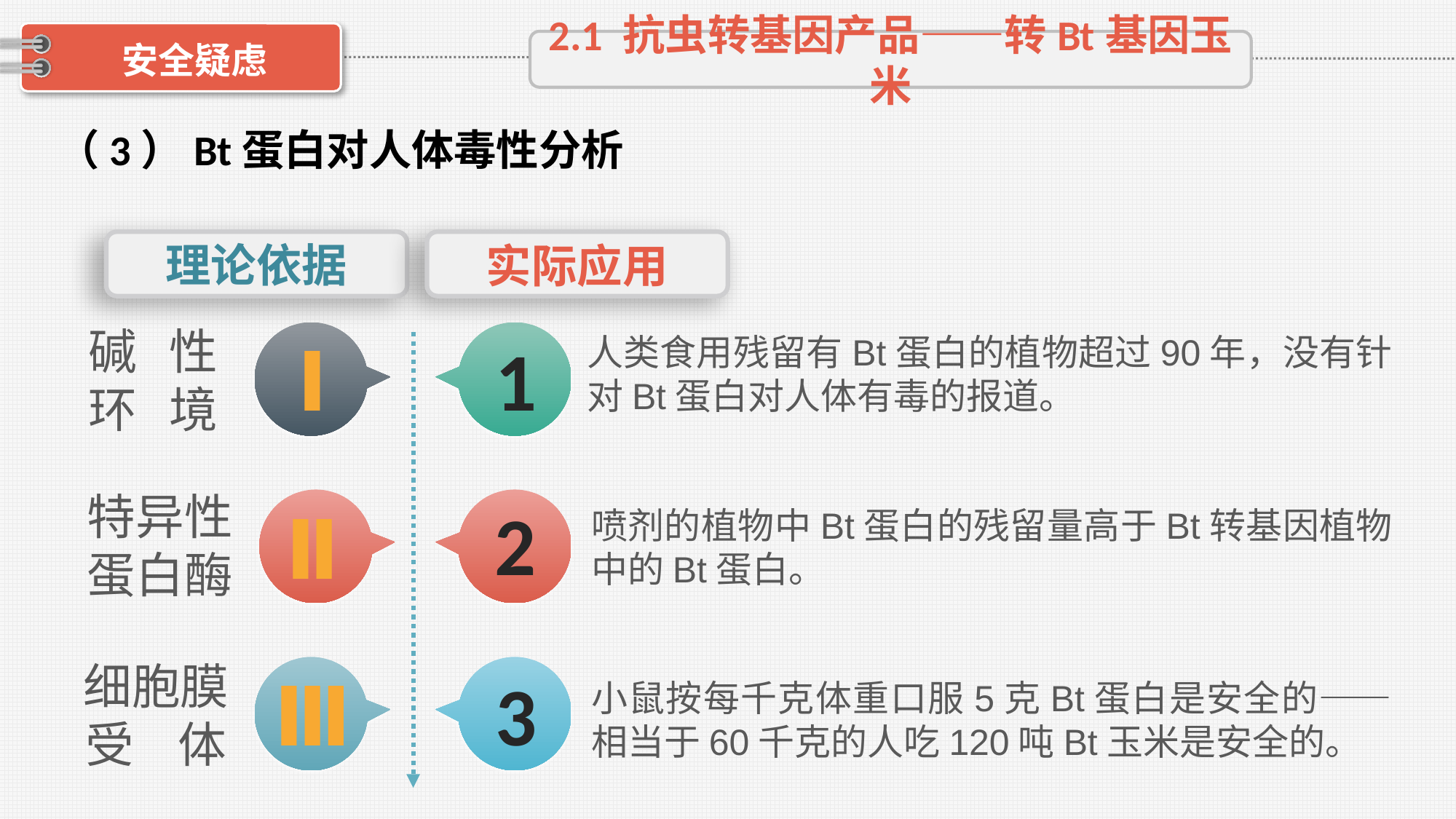

2.1 抗虫转基因产品——转Bt基因玉米
安全疑虑
（3）Bt蛋白对人体毒性分析
理论依据

实际应用
碱   性环   境
人类食用残留有Bt蛋白的植物超过90年，没有针对Bt蛋白对人体有毒的报道。

Ⅰ

1
特异性蛋白酶
2

Ⅱ
喷剂的植物中Bt蛋白的残留量高于Bt转基因植物中的Bt蛋白。
细胞膜受    体

Ⅲ

3
小鼠按每千克体重口服5克Bt蛋白是安全的——相当于60千克的人吃120吨Bt玉米是安全的。